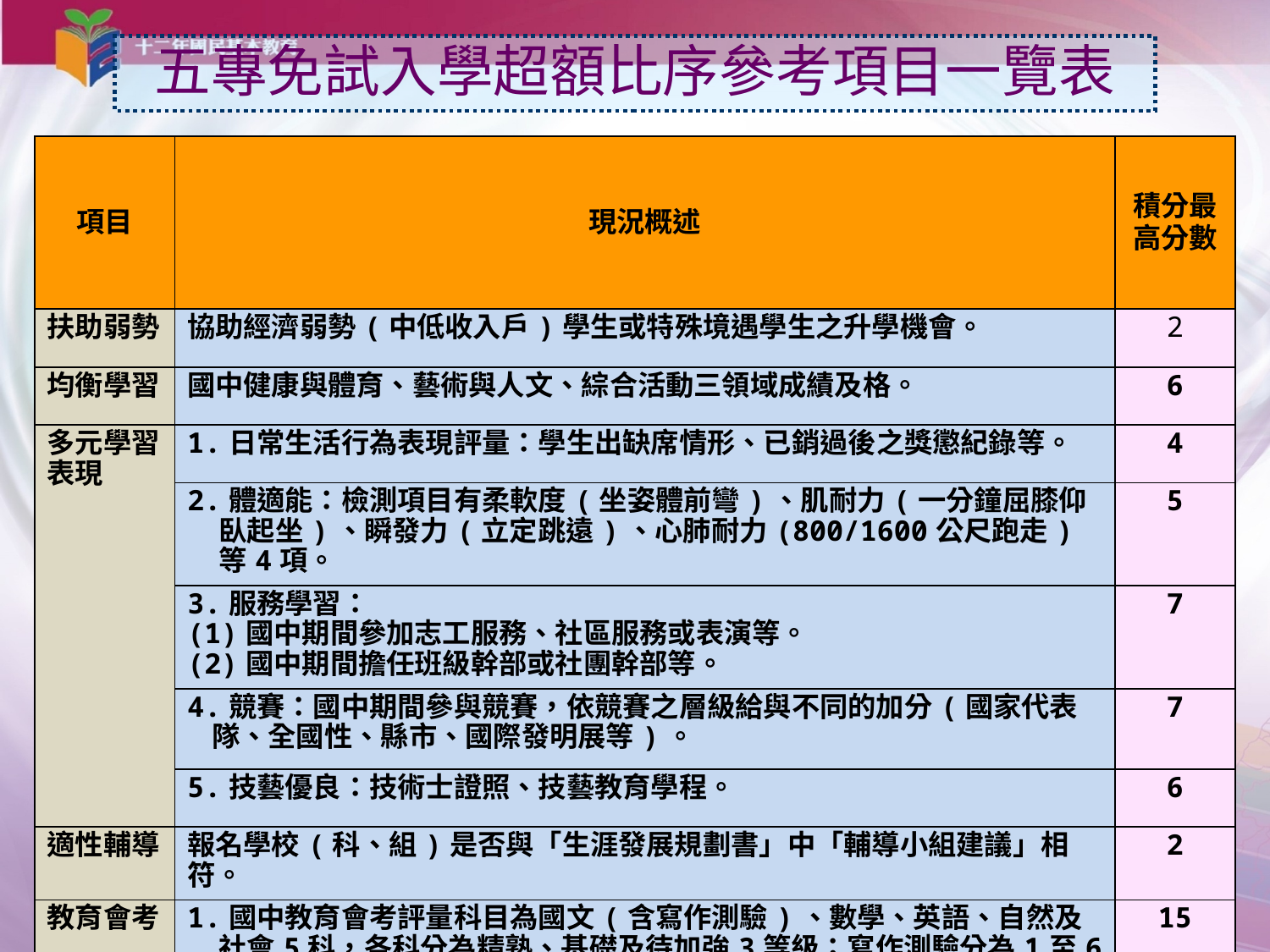

五專免試入學超額比序參考項目一覽表
| 項目 | 現況概述 | 積分最高分數 |
| --- | --- | --- |
| 扶助弱勢 | 協助經濟弱勢(中低收入戶)學生或特殊境遇學生之升學機會。 | 2 |
| 均衡學習 | 國中健康與體育、藝術與人文、綜合活動三領域成績及格。 | 6 |
| 多元學習 表現 | 1.日常生活行為表現評量：學生出缺席情形、已銷過後之獎懲紀錄等。 | 4 |
|  | 2.體適能：檢測項目有柔軟度(坐姿體前彎)、肌耐力(一分鐘屈膝仰臥起坐)、瞬發力(立定跳遠)、心肺耐力(800/1600公尺跑走)等4項。 | 5 |
|  | 3.服務學習： (1)國中期間參加志工服務、社區服務或表演等。 (2)國中期間擔任班級幹部或社團幹部等。 | 7 |
|  | 4.競賽：國中期間參與競賽，依競賽之層級給與不同的加分(國家代表隊、全國性、縣市、國際發明展等)。 | 7 |
|  | 5.技藝優良：技術士證照、技藝教育學程。 | 6 |
| 適性輔導 | 報名學校(科、組)是否與「生涯發展規劃書」中「輔導小組建議」相符。 | 2 |
| 教育會考 | 1.國中教育會考評量科目為國文(含寫作測驗)、數學、英語、自然及社會5科，各科分為精熟、基礎及待加強3等級；寫作測驗分為1至6級分。 2.若採計國中教育會考(國文、數學、英語、自然及社會)所占比重不得超過三分之一；若採加權計分，亦不得超過總積分三分之一。 | 15 |
| 其他 | 授權各五專學校依學校特色發展及課程需求訂定之，並確實評估其比序條件操作之可能性，且其性質不能與前開各項比序項目相同。另計分比重不得超過1/10，若有加權計分時亦同。 | 6 |